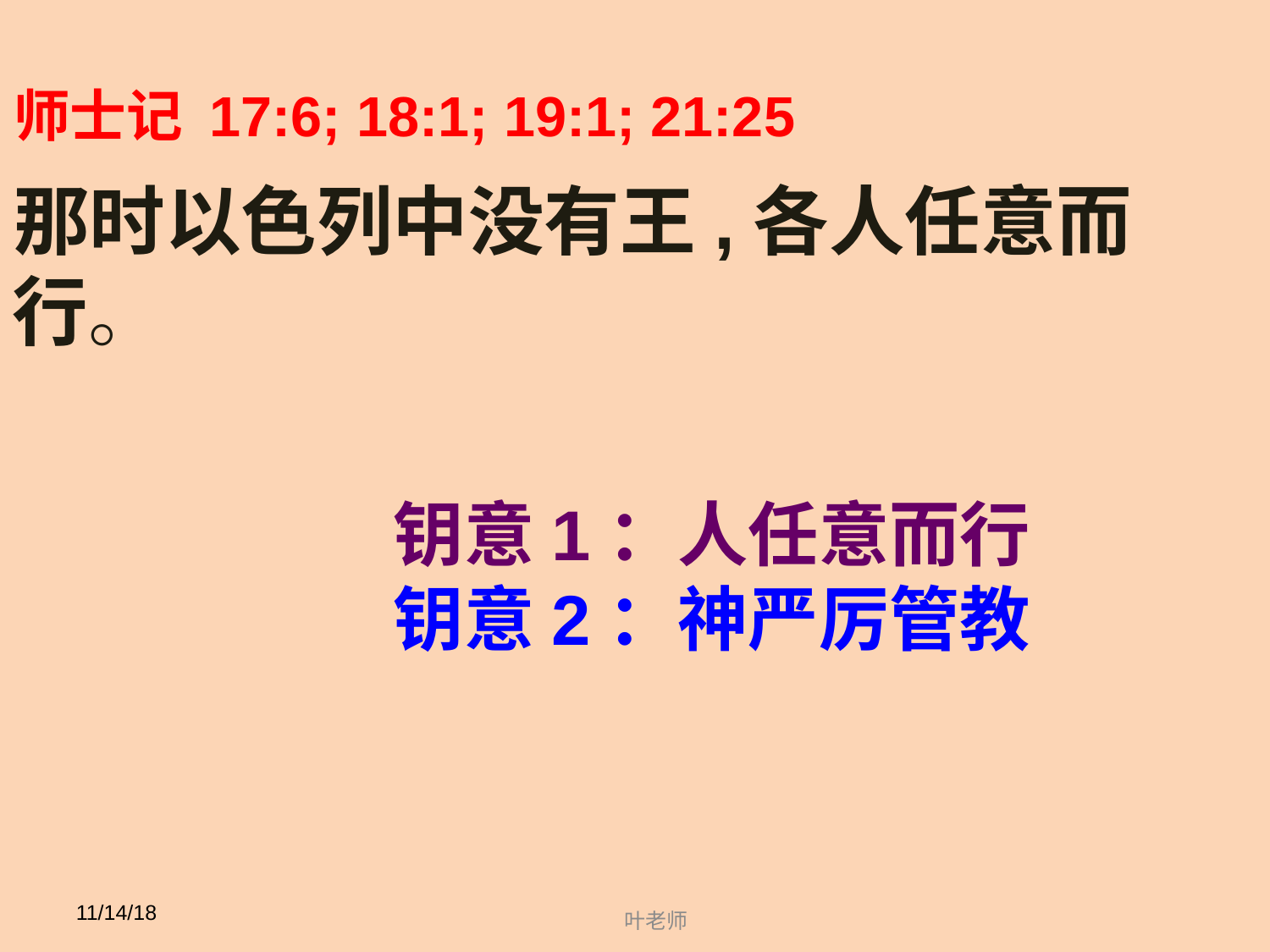

师士记 17:6; 18:1; 19:1; 21:25

那时以色列中没有王,各人任意而行。

			钥意1：人任意而行
			钥意2：神严厉管教

11/14/18

叶老师